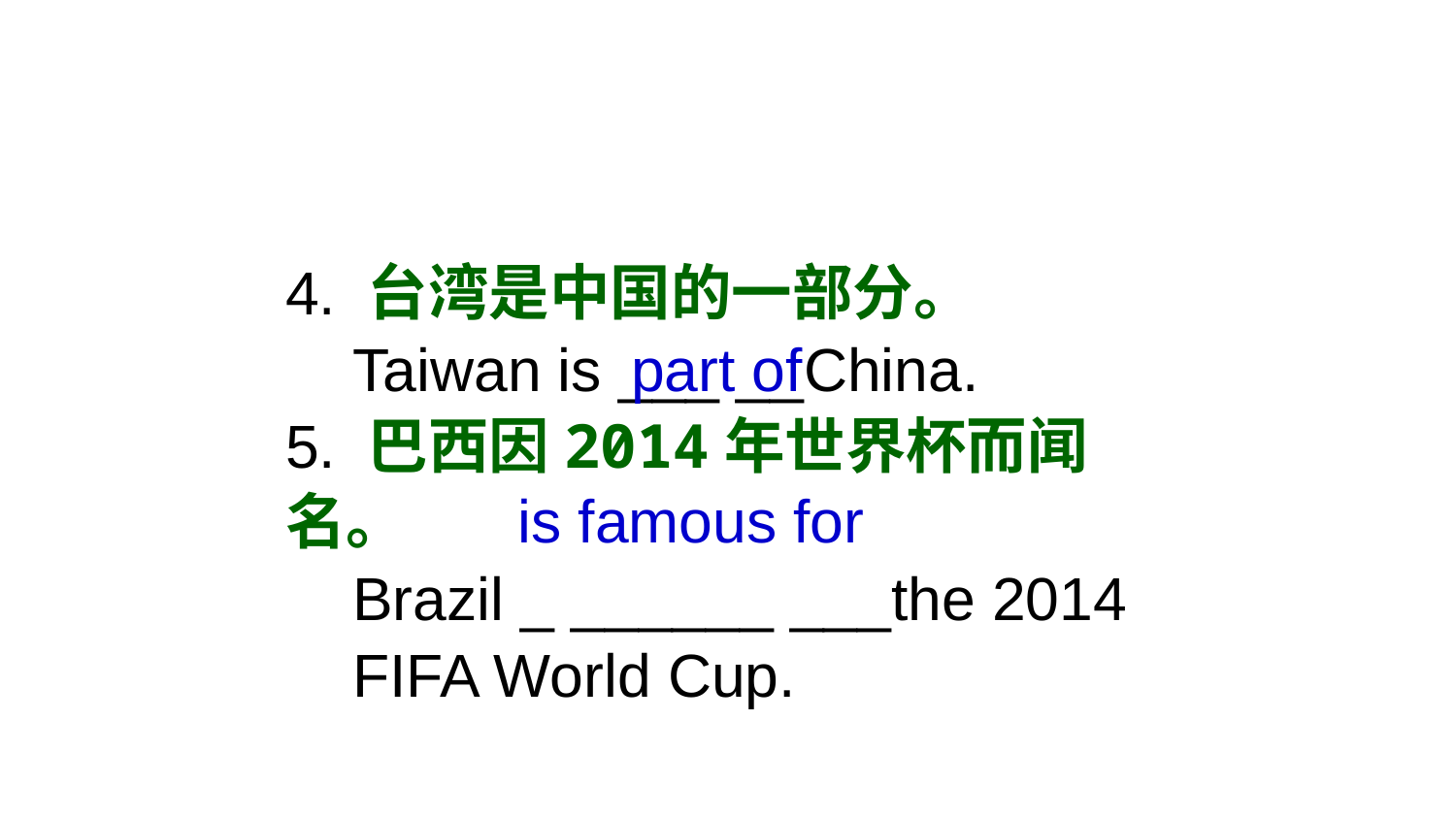

4. 台湾是中国的一部分。
    Taiwan is ___ __China.
5. 巴西因2014年世界杯而闻名。
    Brazil _ ______ ___the 2014
    FIFA World Cup.
part of
is famous for